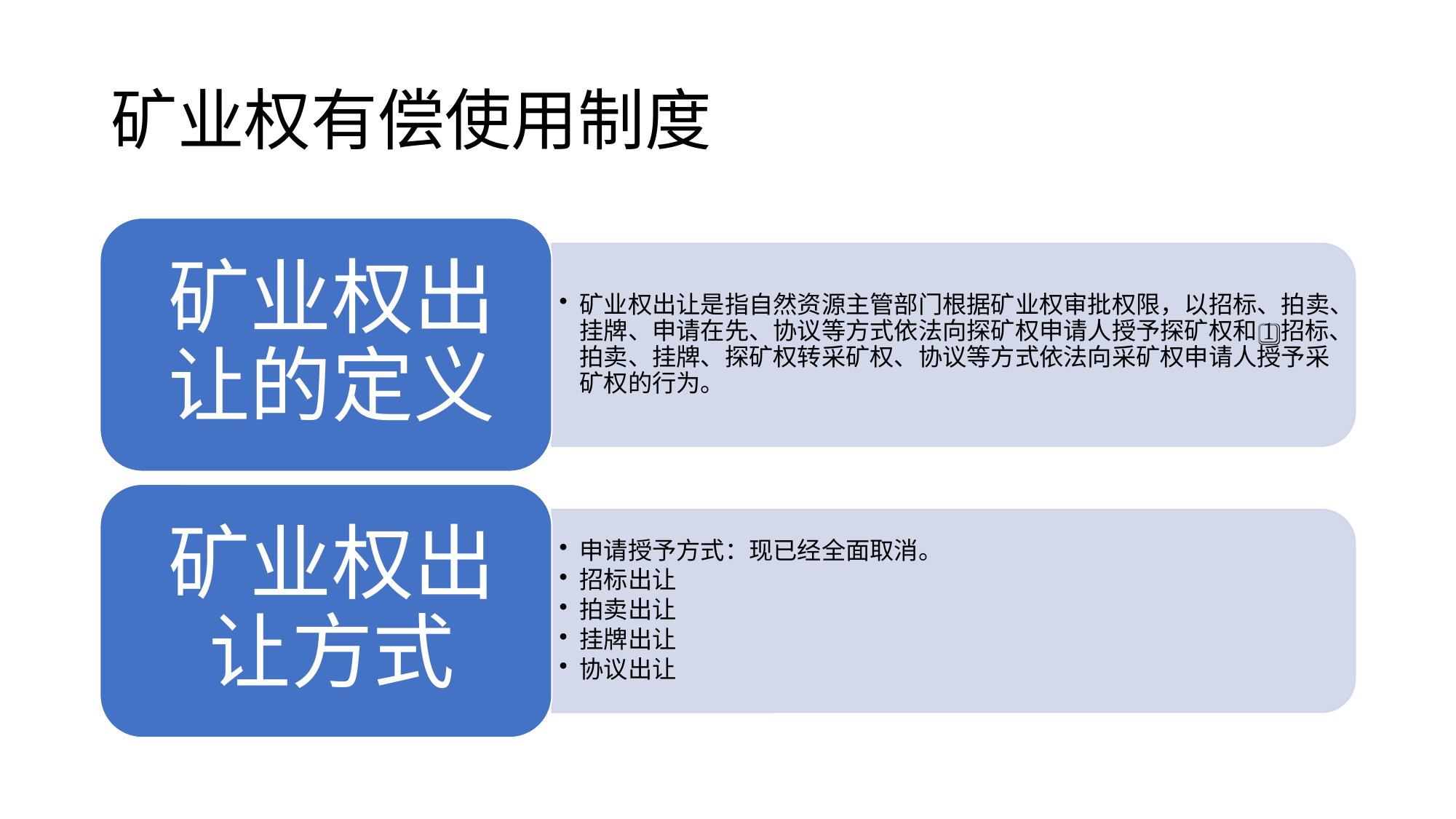

# 矿业权有偿使用制度
矿业权出让是指自然资源主管部门根据矿业权审批权限，以招标、拍卖、挂牌、申请在先、协议等方式依法向探矿权申请人授予探矿权和1⃣️招标、拍卖、挂牌、探矿权转采矿权、协议等方式依法向采矿权申请人授予采矿权的行为。
矿业权出让的定义
申请授予方式：现已经全面取消。
招标出让
拍卖出让
挂牌出让
协议出让
矿业权出让方式